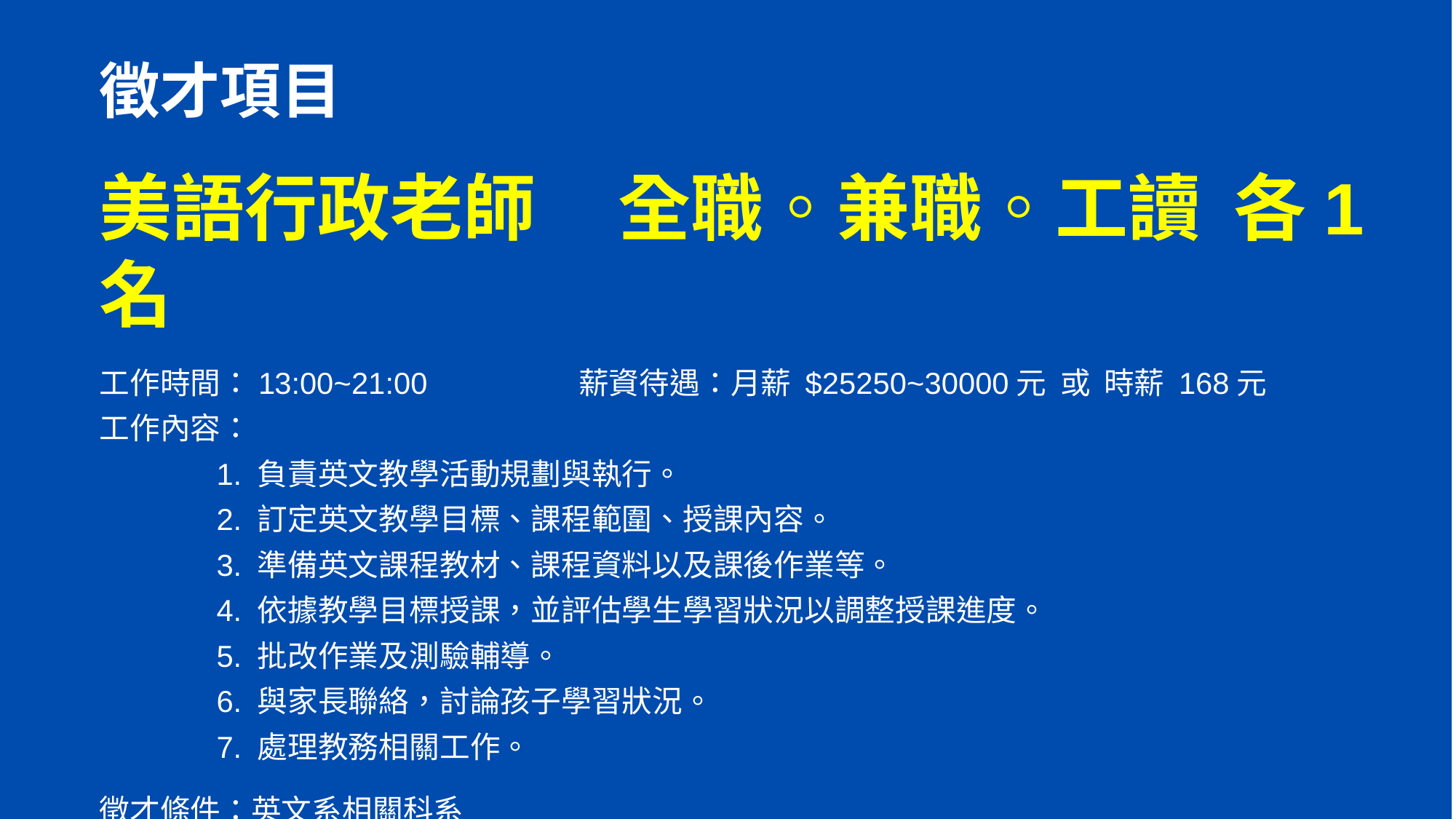

徵才項目
美語行政老師     全職◦兼職◦工讀  各1名
工作時間：13:00~21:00                 薪資待遇：月薪 $25250~30000元  或  時薪 168元
工作內容：
              1. 負責英文教學活動規劃與執行。
              2. 訂定英文教學目標、課程範圍、授課內容。
              3. 準備英文課程教材、課程資料以及課後作業等。
              4. 依據教學目標授課，並評估學生學習狀況以調整授課進度。
              5. 批改作業及測驗輔導。
              6. 與家長聯絡，討論孩子學習狀況。
              7. 處理教務相關工作。
徵才條件：英文系相關科系
福利：享勞健保、勞退福利、教育訓練栽培